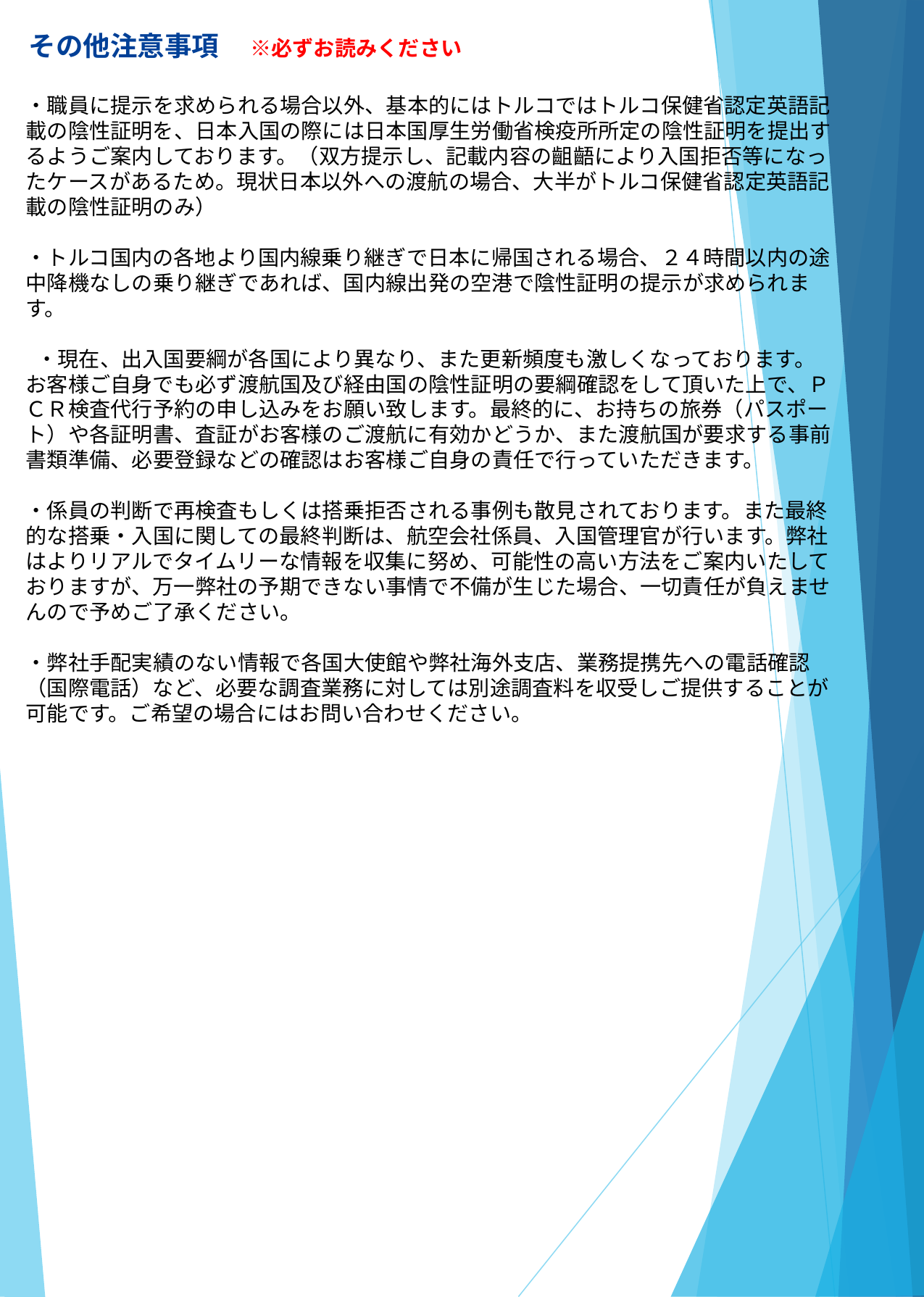

その他注意事項　 ※必ずお読みください
・職員に提示を求められる場合以外、基本的にはトルコではトルコ保健省認定英語記載の陰性証明を、日本入国の際には日本国厚生労働省検疫所所定の陰性証明を提出するようご案内しております。（双方提示し、記載内容の齟齬により入国拒否等になったケースがあるため。現状日本以外への渡航の場合、大半がトルコ保健省認定英語記載の陰性証明のみ）

・トルコ国内の各地より国内線乗り継ぎで日本に帰国される場合、２４時間以内の途中降機なしの乗り継ぎであれば、国内線出発の空港で陰性証明の提示が求められます。

 ・現在、出入国要綱が各国により異なり、また更新頻度も激しくなっております。お客様ご自身でも必ず渡航国及び経由国の陰性証明の要綱確認をして頂いた上で、ＰＣＲ検査代行予約の申し込みをお願い致します。最終的に、お持ちの旅券（パスポート）や各証明書、査証がお客様のご渡航に有効かどうか、また渡航国が要求する事前書類準備、必要登録などの確認はお客様ご自身の責任で行っていただきます。

・係員の判断で再検査もしくは搭乗拒否される事例も散見されております。また最終的な搭乗・入国に関しての最終判断は、航空会社係員、入国管理官が行います。弊社はよりリアルでタイムリーな情報を収集に努め、可能性の高い方法をご案内いたしておりますが、万一弊社の予期できない事情で不備が生じた場合、一切責任が負えませんので予めご了承ください。

・弊社手配実績のない情報で各国大使館や弊社海外支店、業務提携先への電話確認（国際電話）など、必要な調査業務に対しては別途調査料を収受しご提供することが可能です。ご希望の場合にはお問い合わせください。